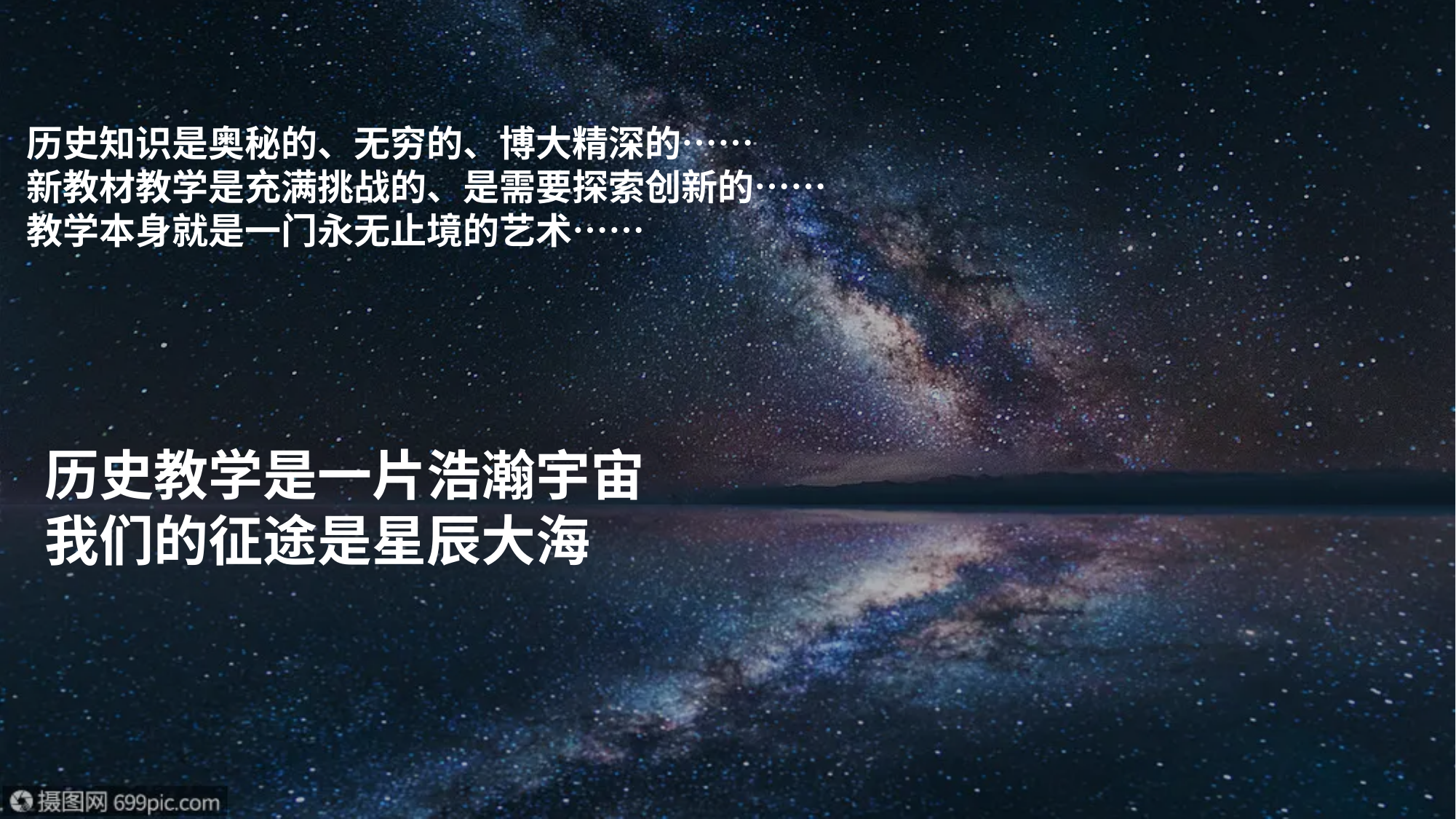

历史知识是奥秘的、无穷的、博大精深的……
新教材教学是充满挑战的、是需要探索创新的……
教学本身就是一门永无止境的艺术……
历史教学是一片浩瀚宇宙
我们的征途是星辰大海